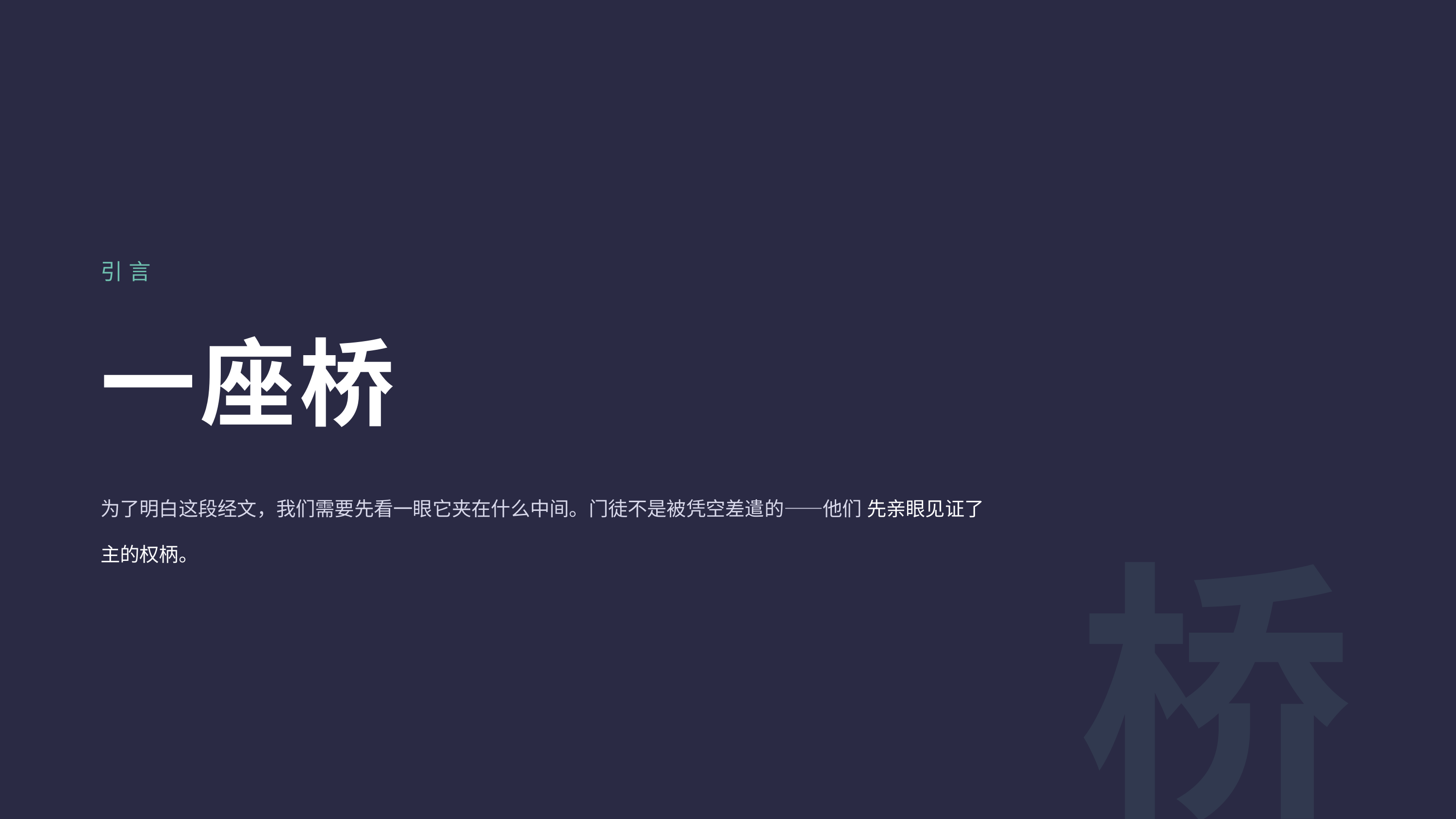

引言
一座桥
桥
为了明白这段经文，我们需要先看一眼它夹在什么中间。门徒不是被凭空差遣的——他们 先亲眼见证了主的权柄。